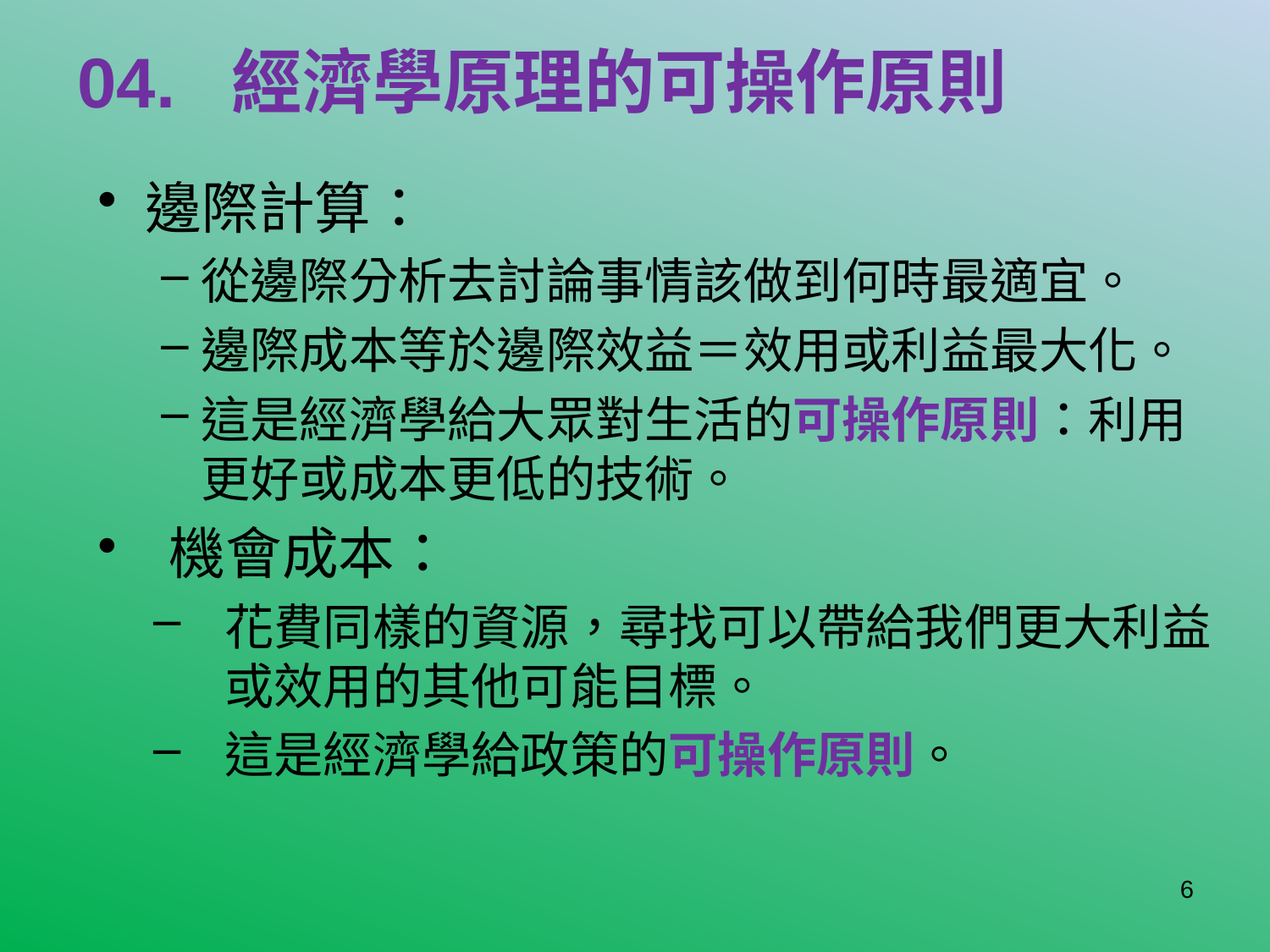

# 04.  經濟學原理的可操作原則
邊際計算：
從邊際分析去討論事情該做到何時最適宜。
邊際成本等於邊際效益＝效用或利益最大化。
這是經濟學給大眾對生活的可操作原則：利用更好或成本更低的技術。
機會成本：
花費同樣的資源，尋找可以帶給我們更大利益或效用的其他可能目標。
這是經濟學給政策的可操作原則。
6